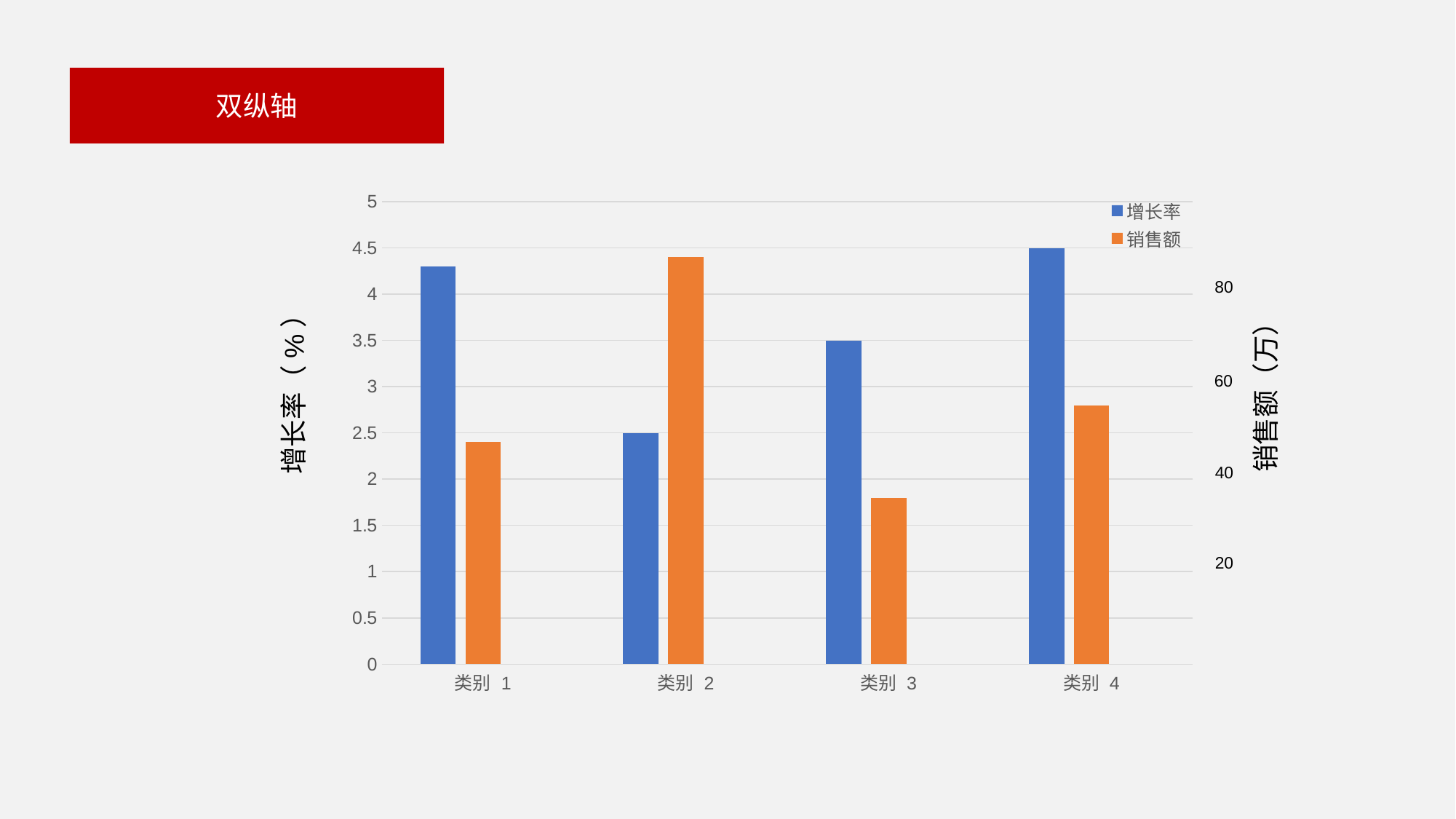

双纵轴

### Chart

| Category | 增长率 | 销售额 | 系列 3 |
|---|---|---|---|
| 类别 1 | 4.3 | 2.4 | None |
| 类别 2 | 2.5 | 4.4 | None |
| 类别 3 | 3.5 | 1.8 | None |
| 类别 4 | 4.5 | 2.8 | None |
80
60
增长率（%）
销售额（万）
40
20